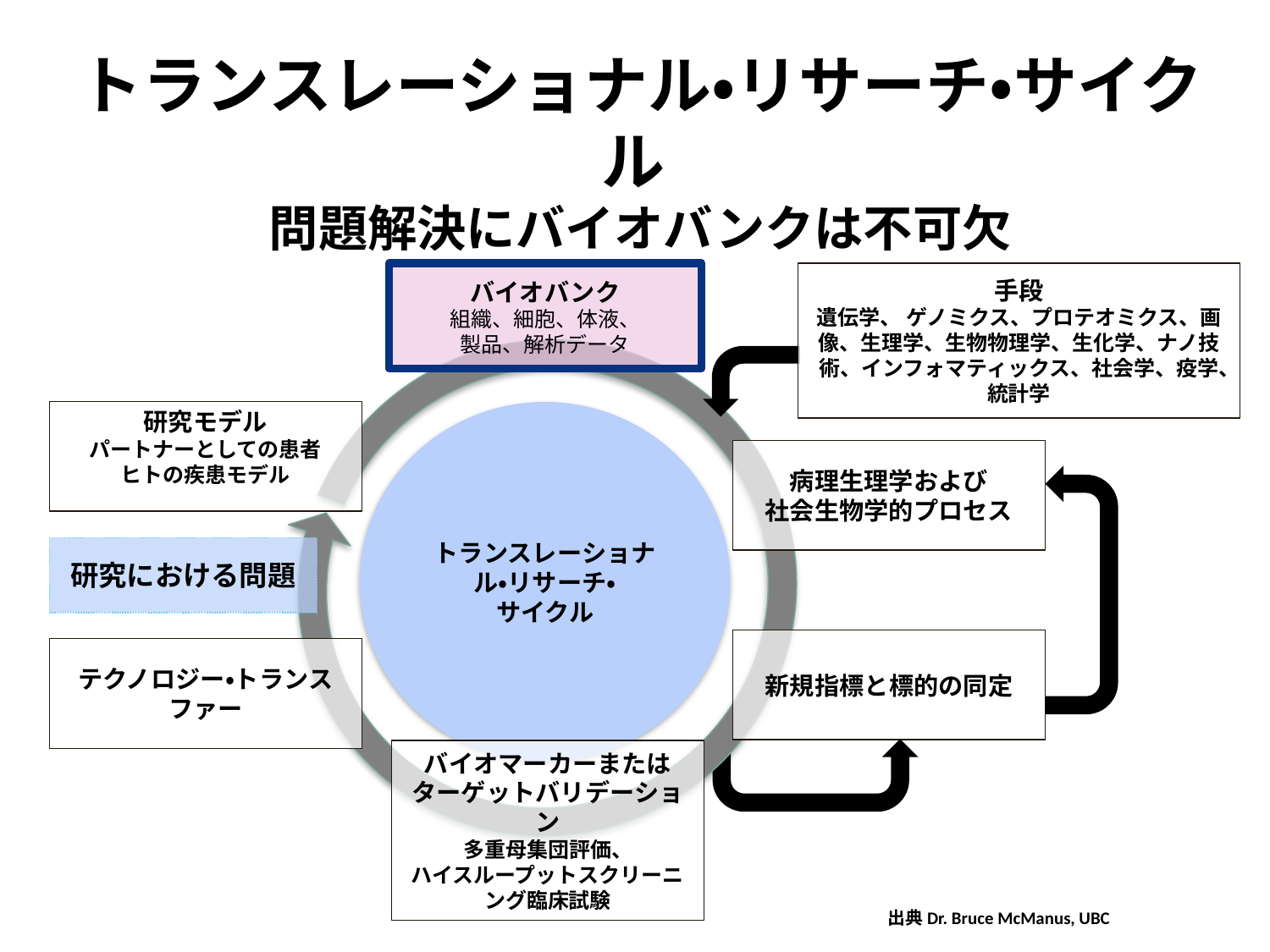

# トランスレーショナル・リサーチ・サイクル 問題解決にバイオバンクは不可欠
バイオバンク
組織、細胞、体液、
製品、解析データ

手段
遺伝学、 ゲノミクス、プロテオミクス、画像、生理学、生物物理学、生化学、ナノ技術、インフォマティックス、社会学、疫学、統計学

研究モデル
パートナーとしての患者
ヒトの疾患モデル
トランスレーショナル・リサーチ・
サイクル
病理生理学および
社会生物学的プロセス
研究における問題

新規指標と標的の同定
テクノロジー・トランスファー

バイオマーカーまたは
ターゲットバリデーション
多重母集団評価、
ハイスループットスクリーニング臨床試験
出典Dr. Bruce McManus, UBC